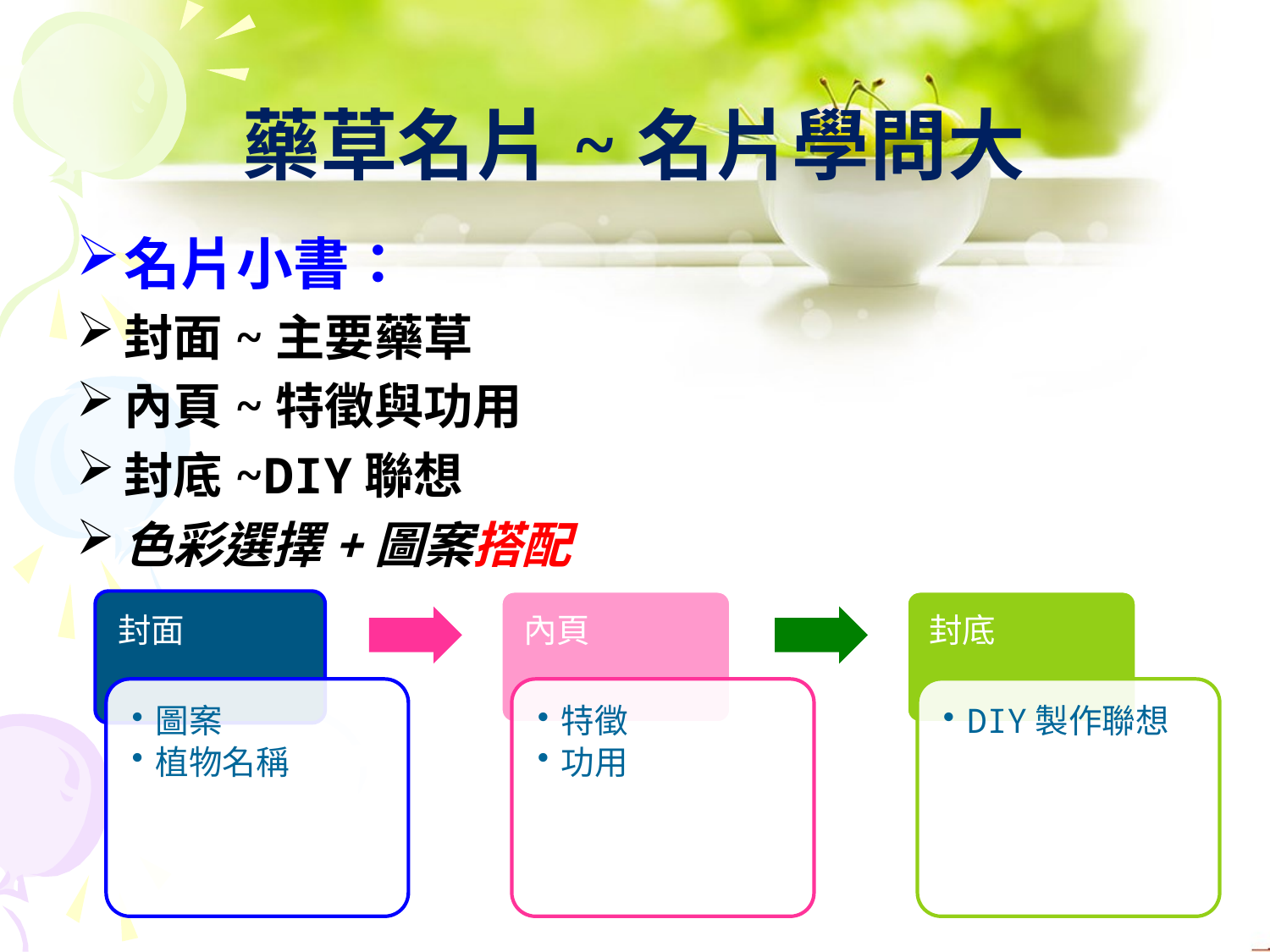

# 藥草名片~名片學問大
名片小書：
封面~主要藥草
內頁~特徵與功用
封底~DIY聯想
色彩選擇+圖案搭配

封面
圖案
植物名稱

內頁
特徵
功用

封底
DIY製作聯想